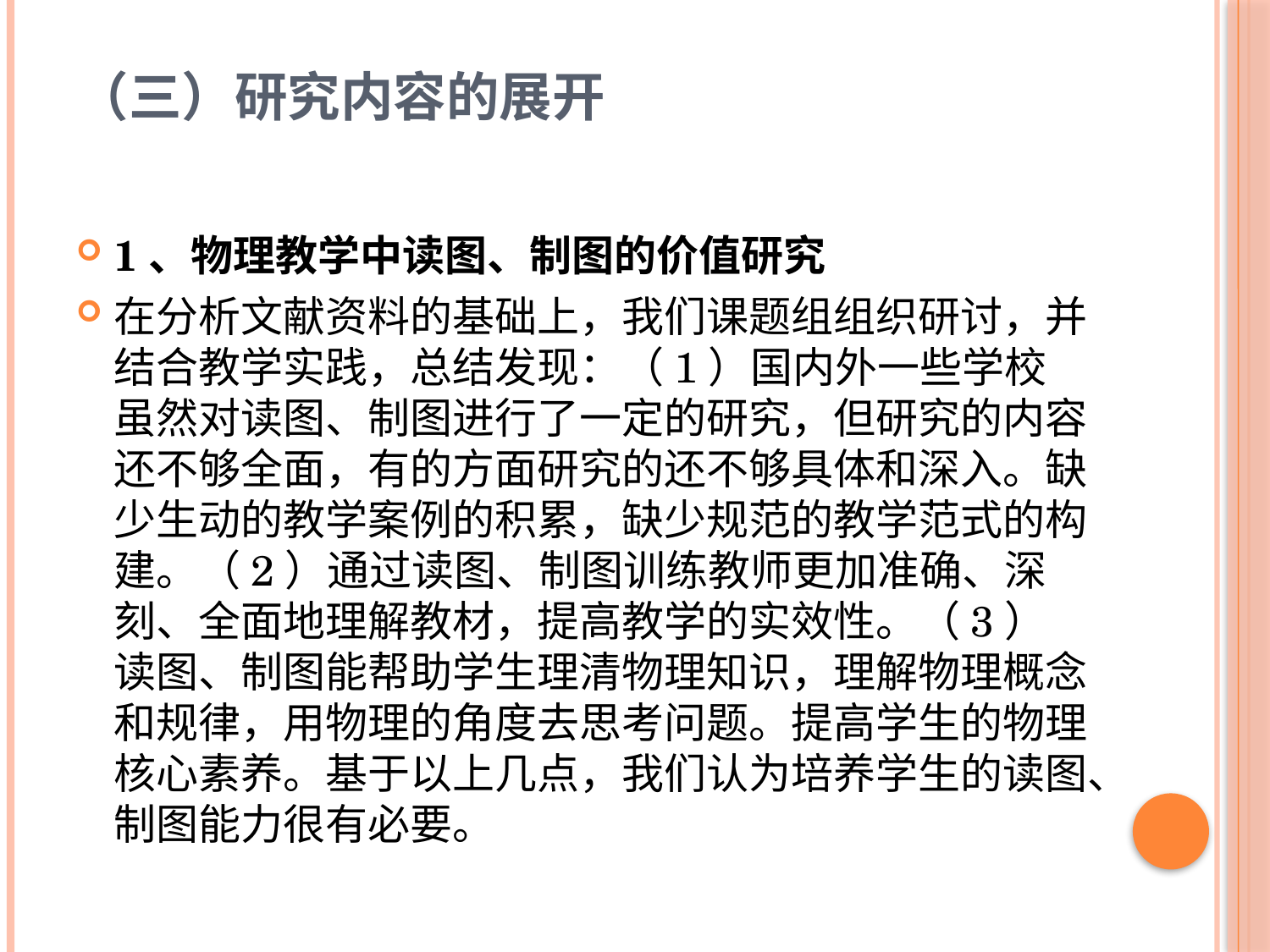

# （三）研究内容的展开
1、物理教学中读图、制图的价值研究
在分析文献资料的基础上，我们课题组组织研讨，并结合教学实践，总结发现：（1）国内外一些学校虽然对读图、制图进行了一定的研究，但研究的内容还不够全面，有的方面研究的还不够具体和深入。缺少生动的教学案例的积累，缺少规范的教学范式的构建。（2）通过读图、制图训练教师更加准确、深刻、全面地理解教材，提高教学的实效性。（3）读图、制图能帮助学生理清物理知识，理解物理概念和规律，用物理的角度去思考问题。提高学生的物理核心素养。基于以上几点，我们认为培养学生的读图、制图能力很有必要。